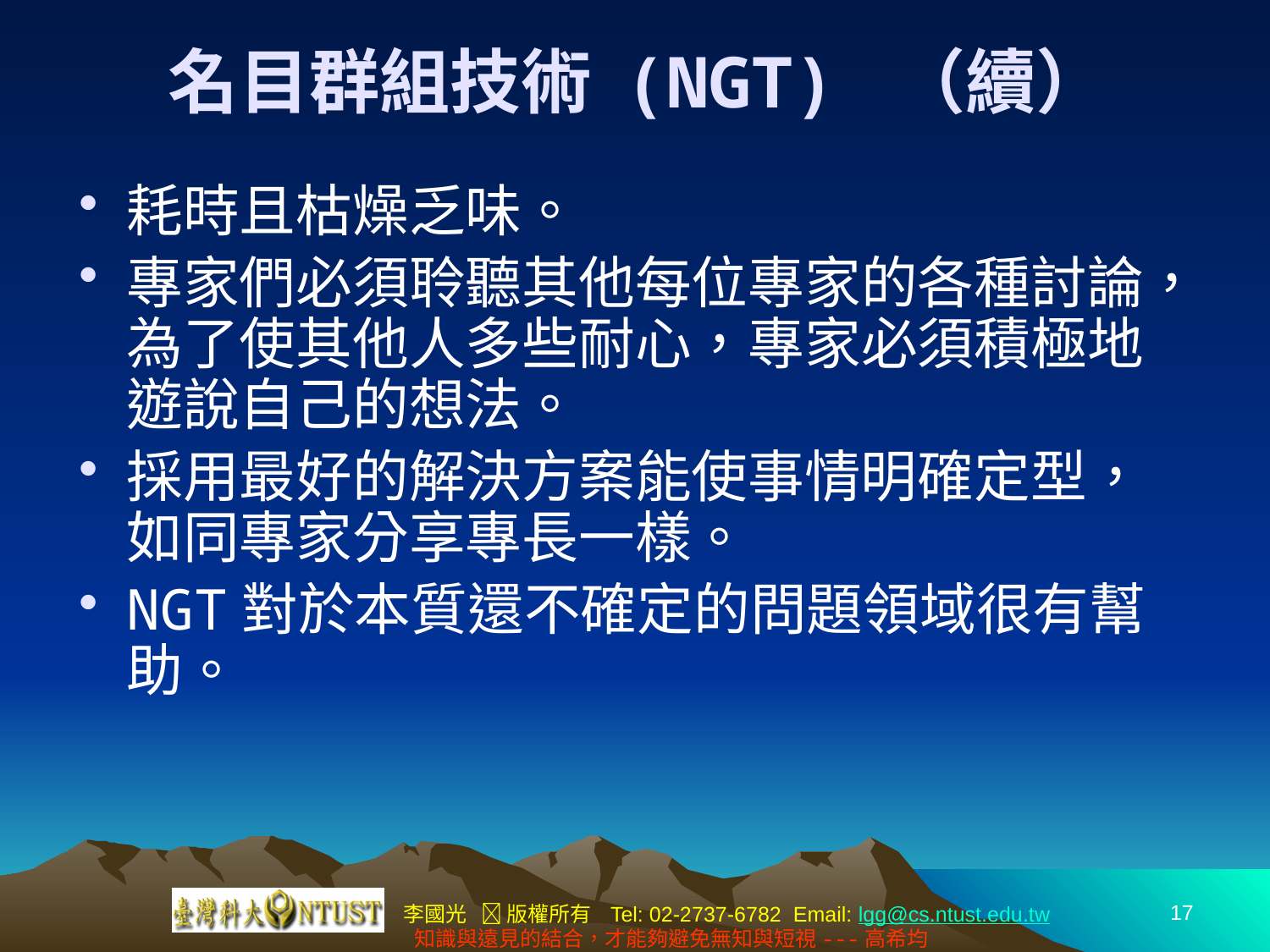

# 名目群組技術 (NGT) （續）
耗時且枯燥乏味。
專家們必須聆聽其他每位專家的各種討論，為了使其他人多些耐心，專家必須積極地遊說自己的想法。
採用最好的解決方案能使事情明確定型，如同專家分享專長一樣。
NGT對於本質還不確定的問題領域很有幫助。
17